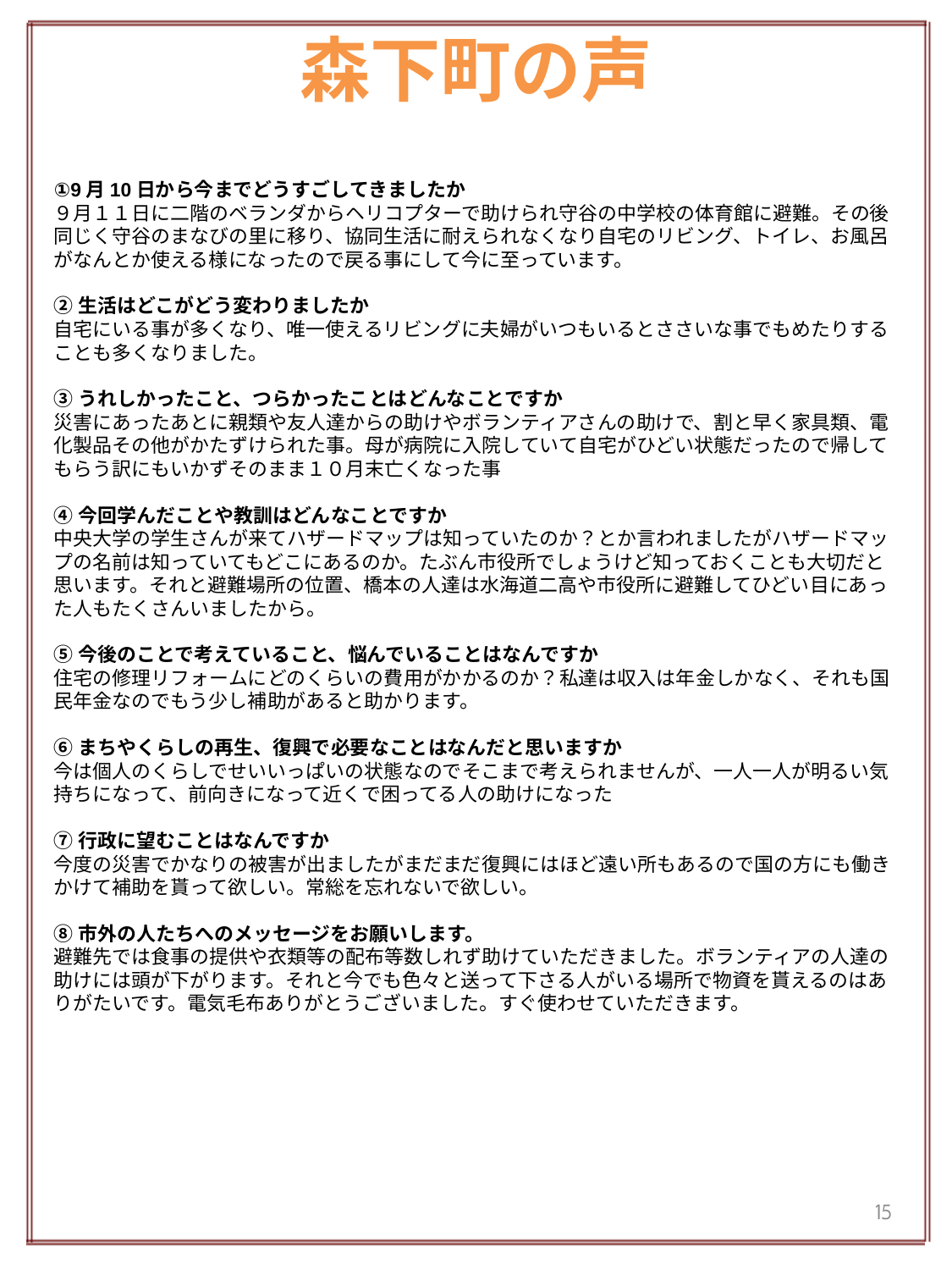

# 森下町の声
①9月10日から今までどうすごしてきましたか
９月１１日に二階のベランダからヘリコプターで助けられ守谷の中学校の体育館に避難。その後同じく守谷のまなびの里に移り、協同生活に耐えられなくなり自宅のリビング、トイレ、お風呂がなんとか使える様になったので戻る事にして今に至っています。

②生活はどこがどう変わりましたか
自宅にいる事が多くなり、唯一使えるリビングに夫婦がいつもいるとささいな事でもめたりすることも多くなりました。

③うれしかったこと、つらかったことはどんなことですか
災害にあったあとに親類や友人達からの助けやボランティアさんの助けで、割と早く家具類、電化製品その他がかたずけられた事。母が病院に入院していて自宅がひどい状態だったので帰してもらう訳にもいかずそのまま１０月末亡くなった事

④今回学んだことや教訓はどんなことですか
中央大学の学生さんが来てハザードマップは知っていたのか？とか言われましたがハザードマップの名前は知っていてもどこにあるのか。たぶん市役所でしょうけど知っておくことも大切だと思います。それと避難場所の位置、橋本の人達は水海道二高や市役所に避難してひどい目にあった人もたくさんいましたから。

⑤今後のことで考えていること、悩んでいることはなんですか
住宅の修理リフォームにどのくらいの費用がかかるのか？私達は収入は年金しかなく、それも国民年金なのでもう少し補助があると助かります。

⑥まちやくらしの再生、復興で必要なことはなんだと思いますか
今は個人のくらしでせいいっぱいの状態なのでそこまで考えられませんが、一人一人が明るい気持ちになって、前向きになって近くで困ってる人の助けになった

⑦行政に望むことはなんですか
今度の災害でかなりの被害が出ましたがまだまだ復興にはほど遠い所もあるので国の方にも働きかけて補助を貰って欲しい。常総を忘れないで欲しい。

⑧市外の人たちへのメッセージをお願いします。
避難先では食事の提供や衣類等の配布等数しれず助けていただきました。ボランティアの人達の助けには頭が下がります。それと今でも色々と送って下さる人がいる場所で物資を貰えるのはありがたいです。電気毛布ありがとうございました。すぐ使わせていただきます。

15